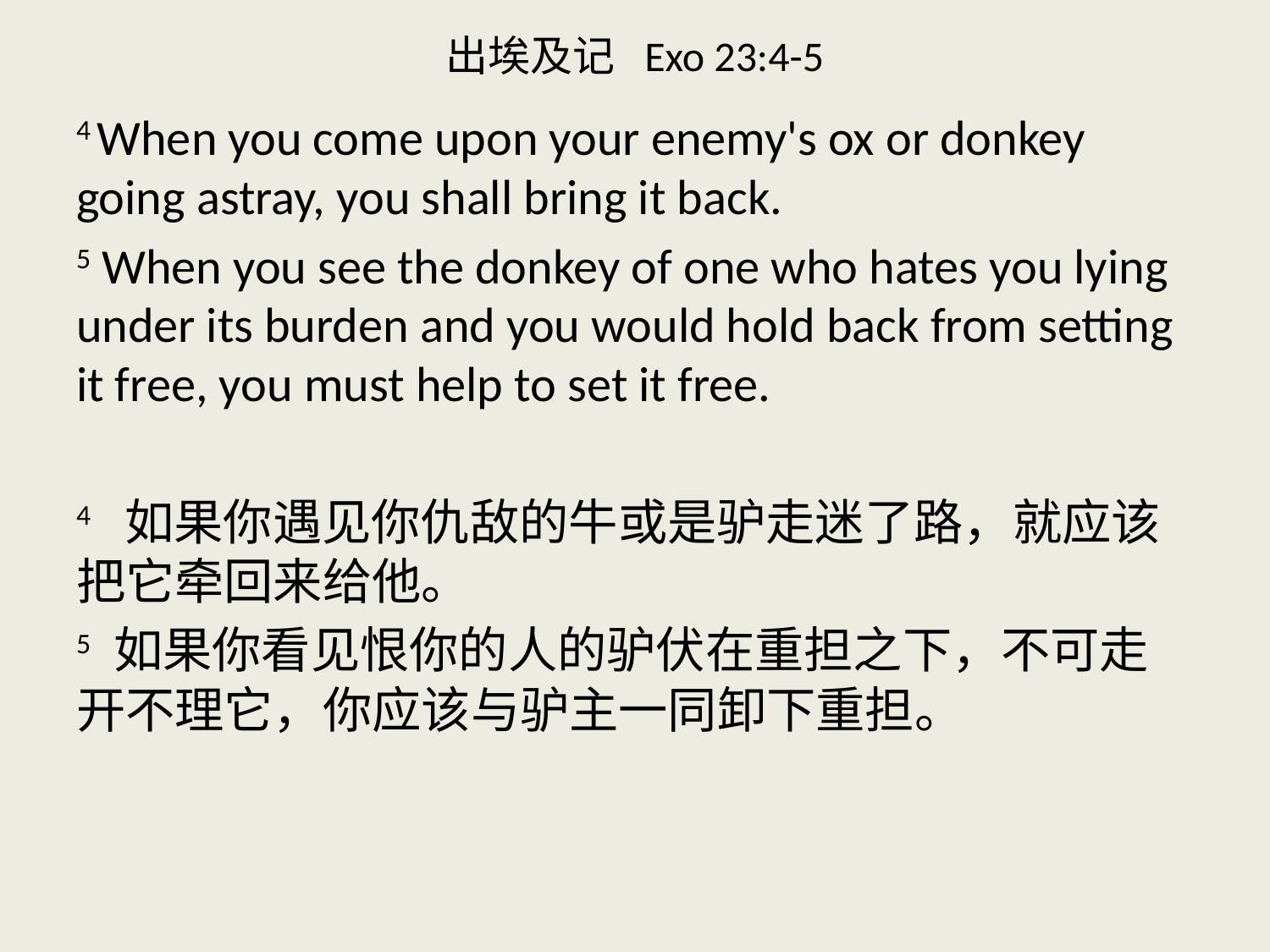

# 出埃及记  Exo 23:4-5
4 When you come upon your enemy's ox or donkey going astray, you shall bring it back.
5 When you see the donkey of one who hates you lying under its burden and you would hold back from setting it free, you must help to set it free.

4  如果你遇见你仇敌的牛或是驴走迷了路，就应该把它牵回来给他。
5 如果你看见恨你的人的驴伏在重担之下，不可走开不理它，你应该与驴主一同卸下重担。